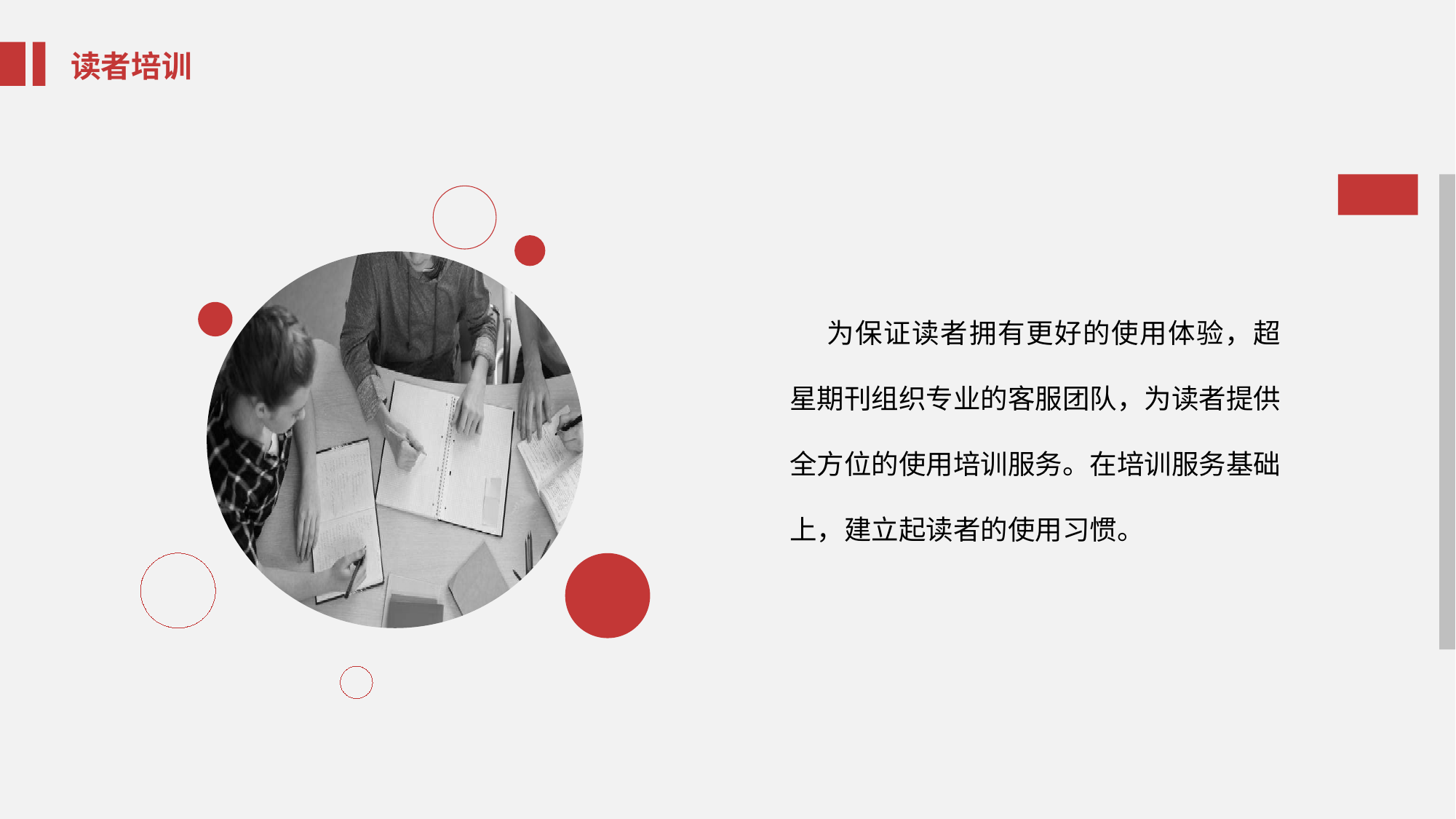

读者培训

    为保证读者拥有更好的使用体验，超星期刊组织专业的客服团队，为读者提供全方位的使用培训服务。在培训服务基础上，建立起读者的使用习惯。